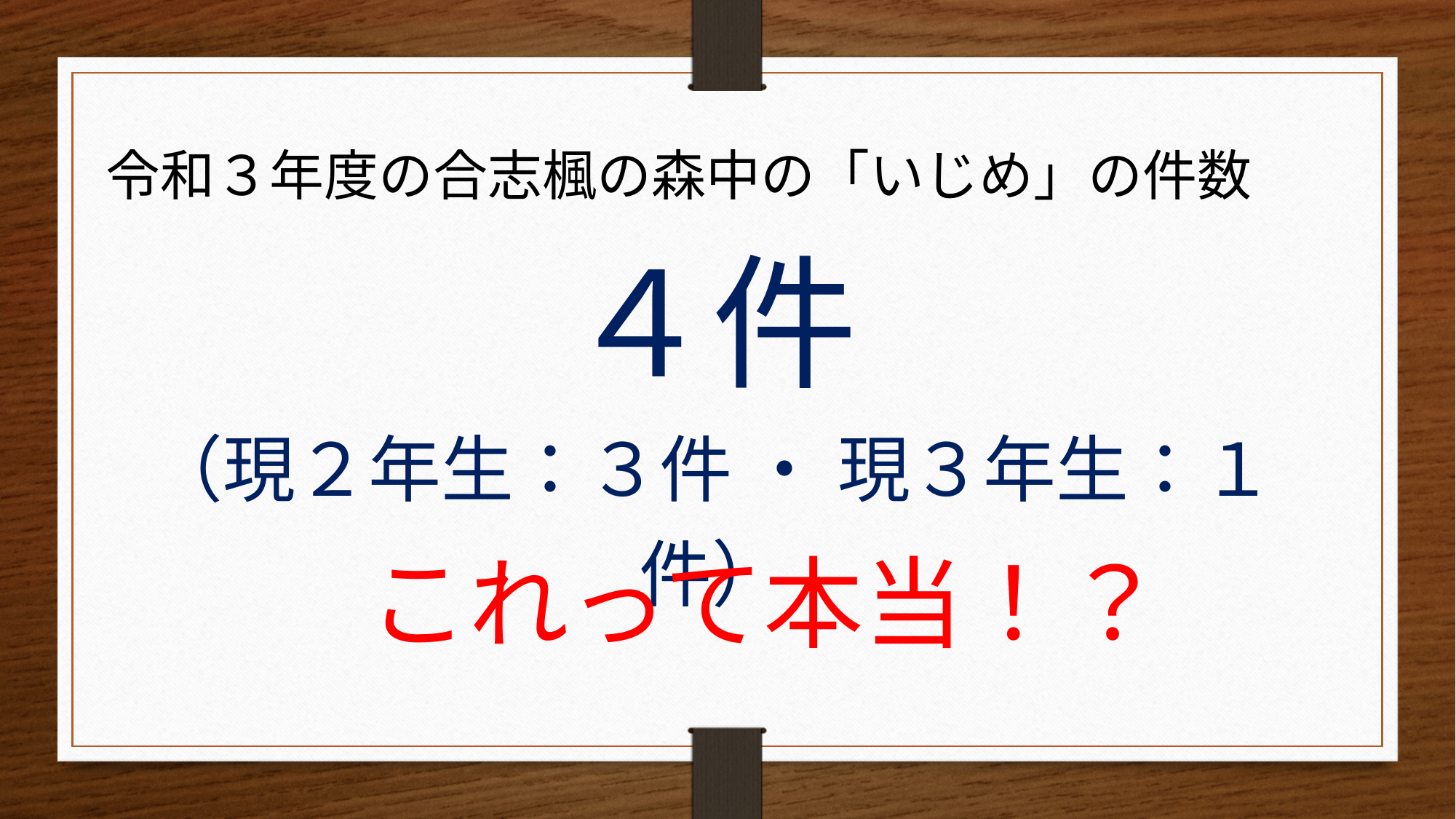

令和３年度の合志楓の森中の「いじめ」の件数
４件
（現２年生：３件 ・ 現３年生：１件）
これって本当！？